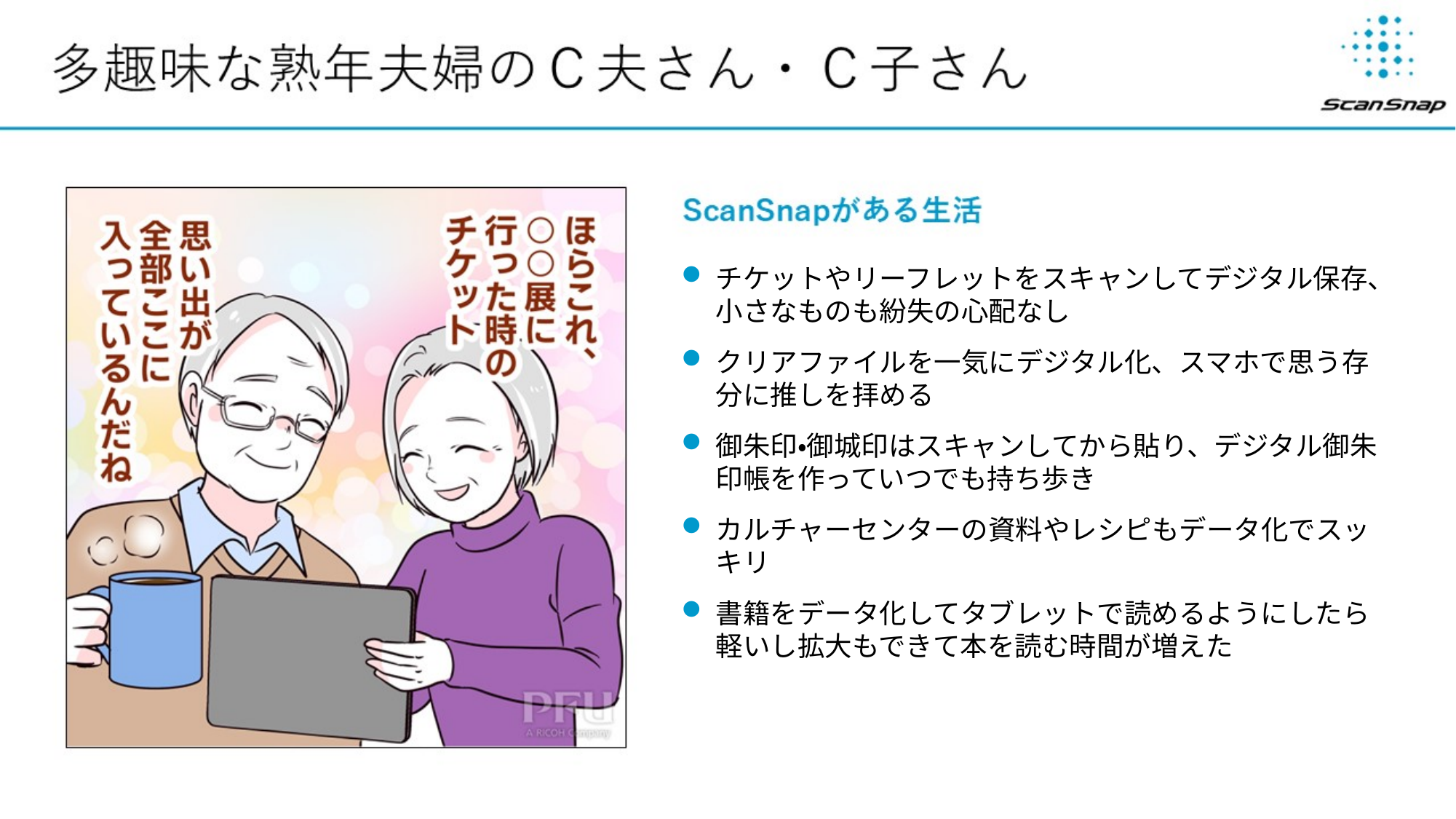

チケットやリーフレットをスキャンしてデジタル保存、小さなものも紛失の心配なし
クリアファイルを一気にデジタル化、スマホで思う存分に推しを拝める
御朱印・御城印はスキャンしてから貼り、デジタル御朱印帳を作っていつでも持ち歩き
カルチャーセンターの資料やレシピもデータ化でスッキリ
書籍をデータ化してタブレットで読めるようにしたら軽いし拡大もできて本を読む時間が増えた